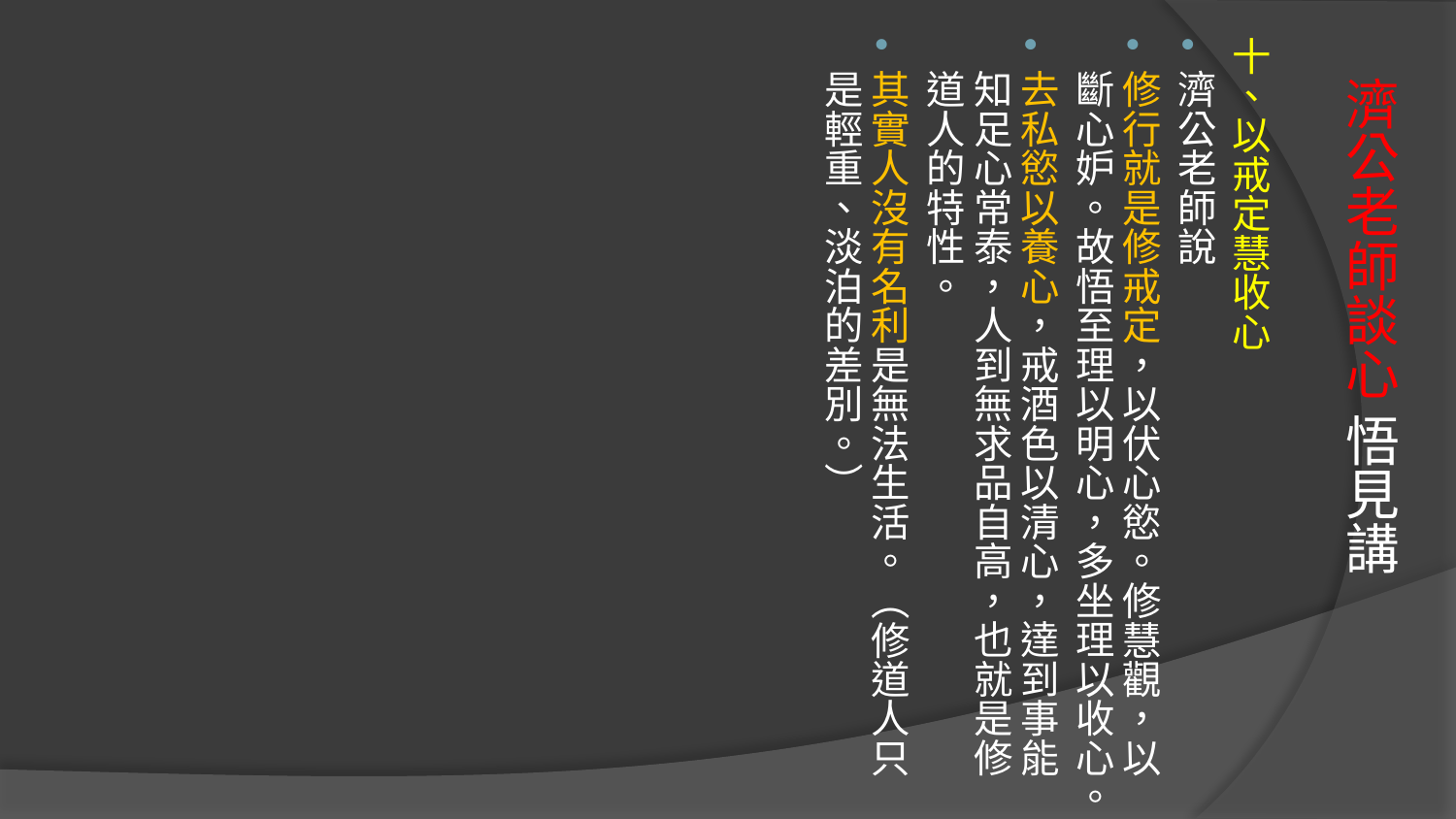

十、以戒定慧收心
濟公老師說
修行就是修戒定，以伏心慾。修慧觀，以斷心妒。故悟至理以明心，多坐理以收心。
去私慾以養心，戒酒色以清心，達到事能知足心常泰，人到無求品自高，也就是修道人的特性。
其實人沒有名利是無法生活。（修道人只是輕重、淡泊的差別。）

# 濟公老師談心 悟見講